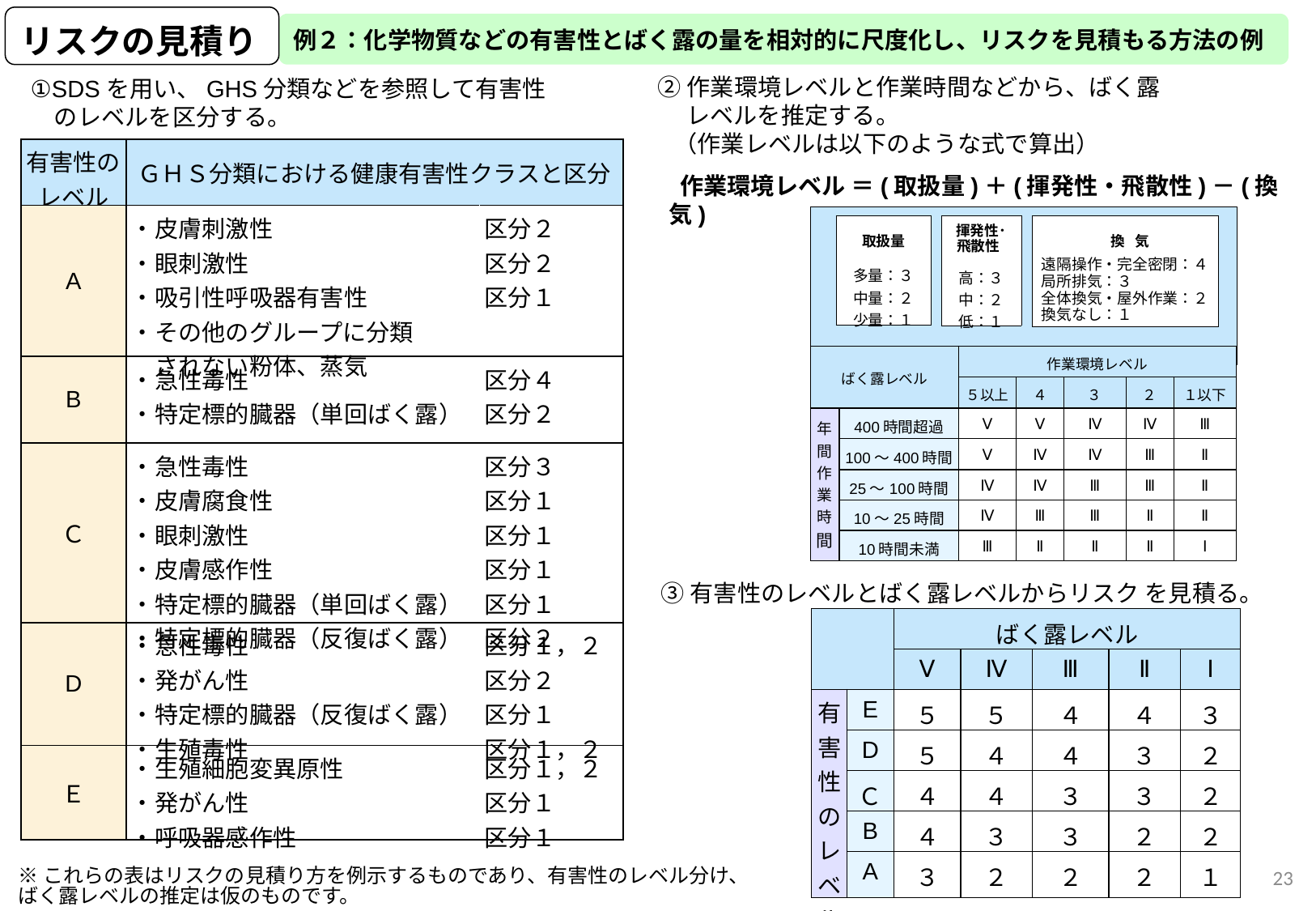

リスクの見積り
例２：化学物質などの有害性とばく露の量を相対的に尺度化し、リスクを見積もる方法の例
①SDSを用い、GHS分類などを参照して有害性
　のレベルを区分する。
②作業環境レベルと作業時間などから、ばく露
　 レベルを推定する。
  （作業レベルは以下のような式で算出）

 作業環境レベル ＝(取扱量)＋(揮発性・飛散性)－(換気)
| 有害性の レベル | ＧＨＳ分類における健康有害性クラスと区分 |  |
| --- | --- | --- |
| A | ・皮膚刺激性 ・眼刺激性 ・吸引性呼吸器有害性 ・その他のグループに分類 　されない粉体、蒸気 | 区分２ 区分２ 区分１ |
| B | ・急性毒性 ・特定標的臓器（単回ばく露） | 区分４ 区分２ |
| Ｃ | ・急性毒性 ・皮膚腐食性 ・眼刺激性 ・皮膚感作性 ・特定標的臓器（単回ばく露） ・特定標的臓器（反復ばく露） | 区分３ 区分１ 区分１ 区分１ 区分１ 区分２ |
| D | ・急性毒性 ・発がん性 ・特定標的臓器（反復ばく露） ・生殖毒性 | 区分１，２ 区分２ 区分１ 区分１，２ |
| Ｅ | ・生殖細胞変異原性 ・発がん性 ・呼吸器感作性 | 区分１，２ 区分１ 区分１ |

| 取扱量 多量：３ 中量：２ 少量：１ |
| --- |
| 揮発性･ 飛散性 高：３ 中：２ 低：１ |
| --- |
| 換 気 遠隔操作・完全密閉：４ 局所排気：３ 全体換気・屋外作業：２ 換気なし：１ |
| --- |
| ばく露レベル |  | 作業環境レベル |  |  |  |  |
| --- | --- | --- | --- | --- | --- | --- |
|  |  | ５以上 | ４ | ３ | ２ | １以下 |
| 年間作業時間 | 400時間超過 | Ⅴ | Ⅴ | Ⅳ | Ⅳ | Ⅲ |
|  | 100～400時間 | Ⅴ | Ⅳ | Ⅳ | Ⅲ | Ⅱ |
|  | 25～100時間 | Ⅳ | Ⅳ | Ⅲ | Ⅲ | Ⅱ |
|  | 10～25時間 | Ⅳ | Ⅲ | Ⅲ | Ⅱ | Ⅱ |
|  | 10時間未満 | Ⅲ | Ⅱ | Ⅱ | Ⅱ | Ⅰ |
③有害性のレベルとばく露レベルからリスク を見積る。
|  |  | ばく露レベル |  |  |  |  |
| --- | --- | --- | --- | --- | --- | --- |
|  |  | Ⅴ | Ⅳ | Ⅲ | Ⅱ | Ⅰ |
| 有害性のレベル | E | ５ | ５ | ４ | ４ | ３ |
|  | D | ５ | ４ | ４ | ３ | ２ |
|  | Ｃ | ４ | ４ | ３ | ３ | ２ |
|  | B | ４ | ３ | ３ | ２ | ２ |
|  | A | ３ | ２ | ２ | ２ | １ |
23
※これらの表はリスクの見積り方を例示するものであり、有害性のレベル分け、ばく露レベルの推定は仮のものです。